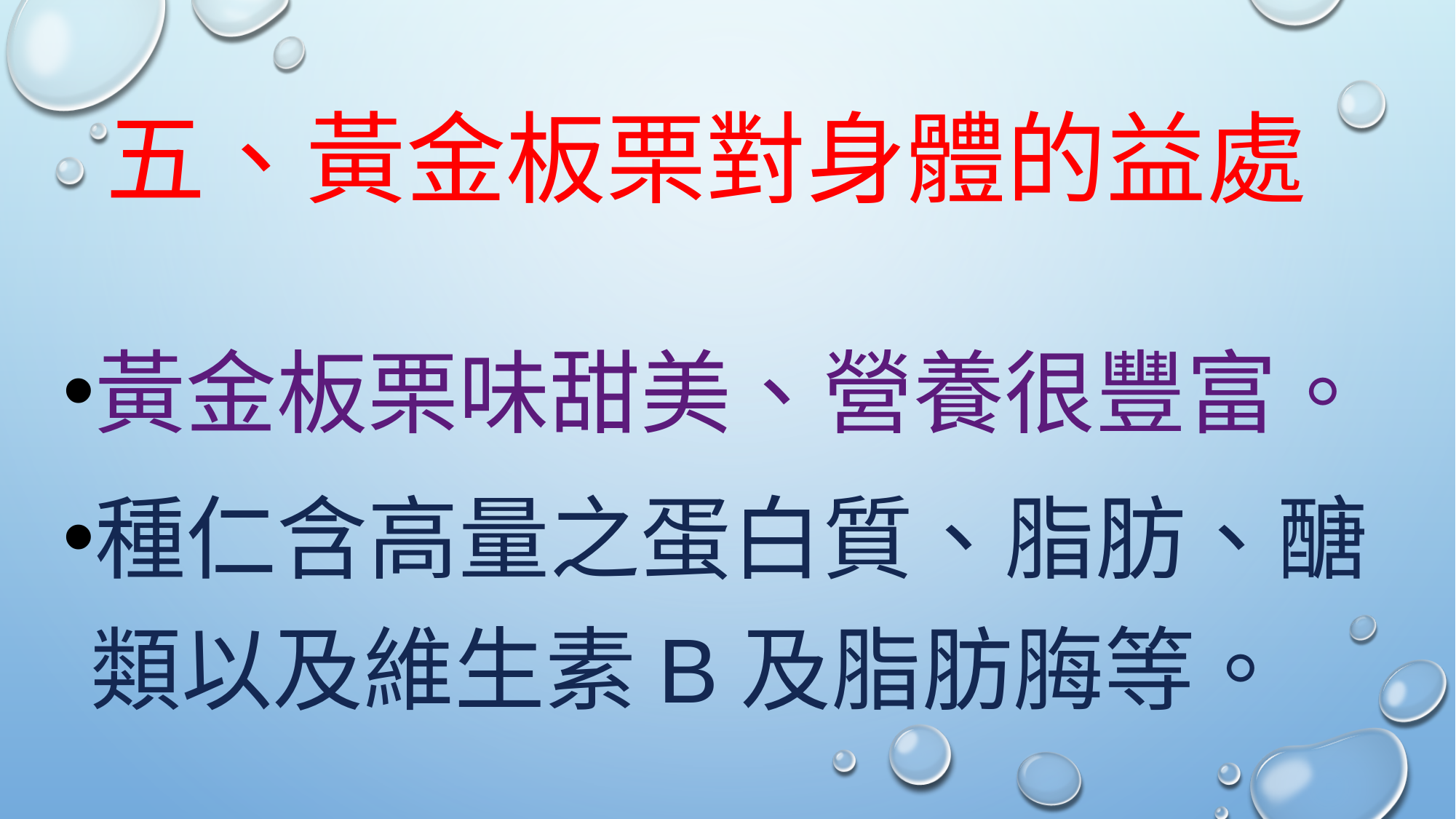

# 五、黃金板栗對身體的益處
黃金板栗味甜美、營養很豐富。
種仁含高量之蛋白質、脂肪、醣類以及維生素B及脂肪脢等。